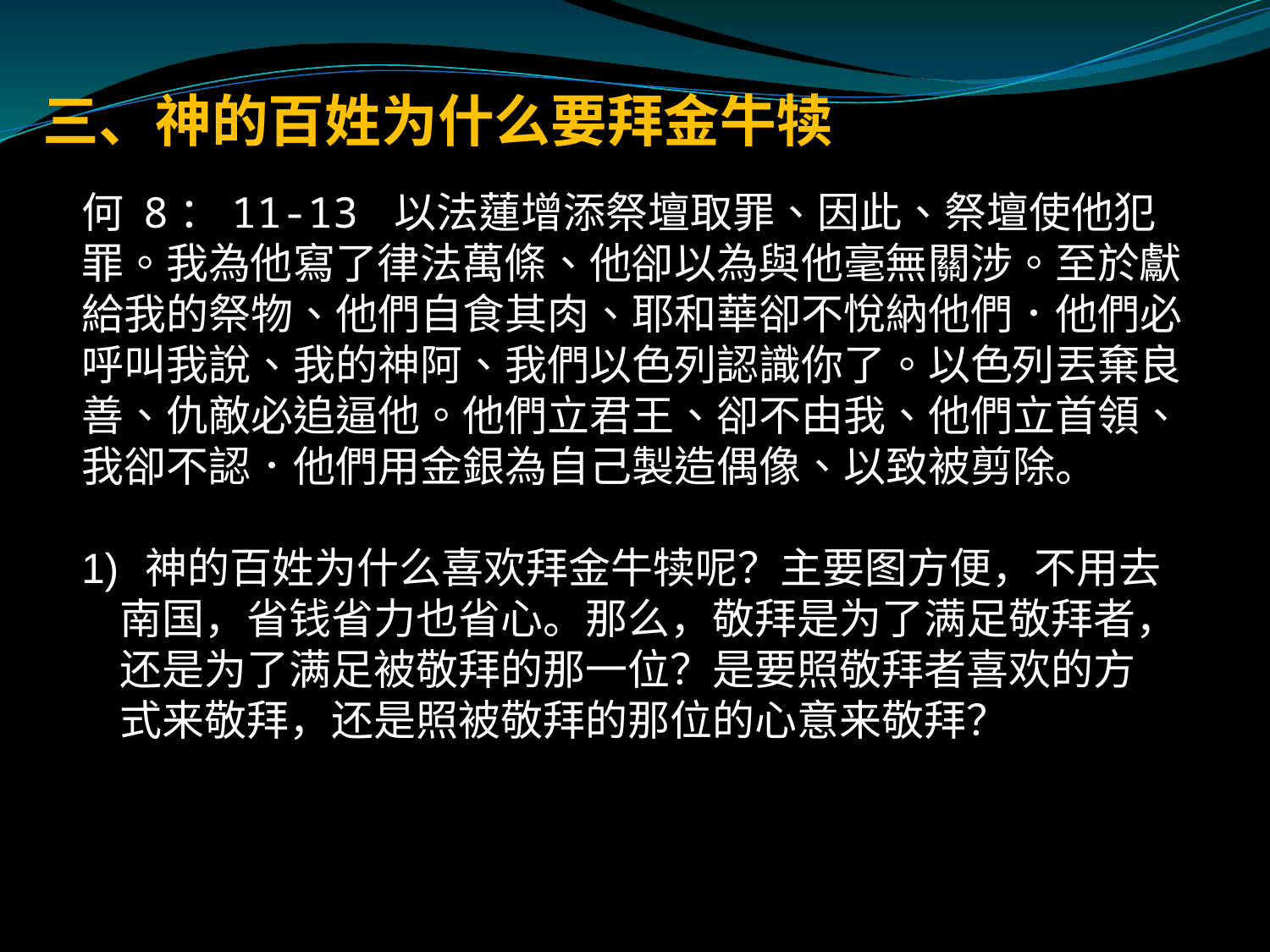

# 三、神的百姓为什么要拜金牛犊
何 8：11-13 以法蓮增添祭壇取罪、因此、祭壇使他犯罪。我為他寫了律法萬條、他卻以為與他毫無關涉。至於獻給我的祭物、他們自食其肉、耶和華卻不悅納他們．他們必呼叫我說、我的神阿、我們以色列認識你了。以色列丟棄良善、仇敵必追逼他。他們立君王、卻不由我、他們立首領、我卻不認．他們用金銀為自己製造偶像、以致被剪除。

神的百姓为什么喜欢拜金牛犊呢？主要图方便，不用去
   南国，省钱省力也省心。那么，敬拜是为了满足敬拜者，
   还是为了满足被敬拜的那一位？是要照敬拜者喜欢的方
   式来敬拜，还是照被敬拜的那位的心意来敬拜？